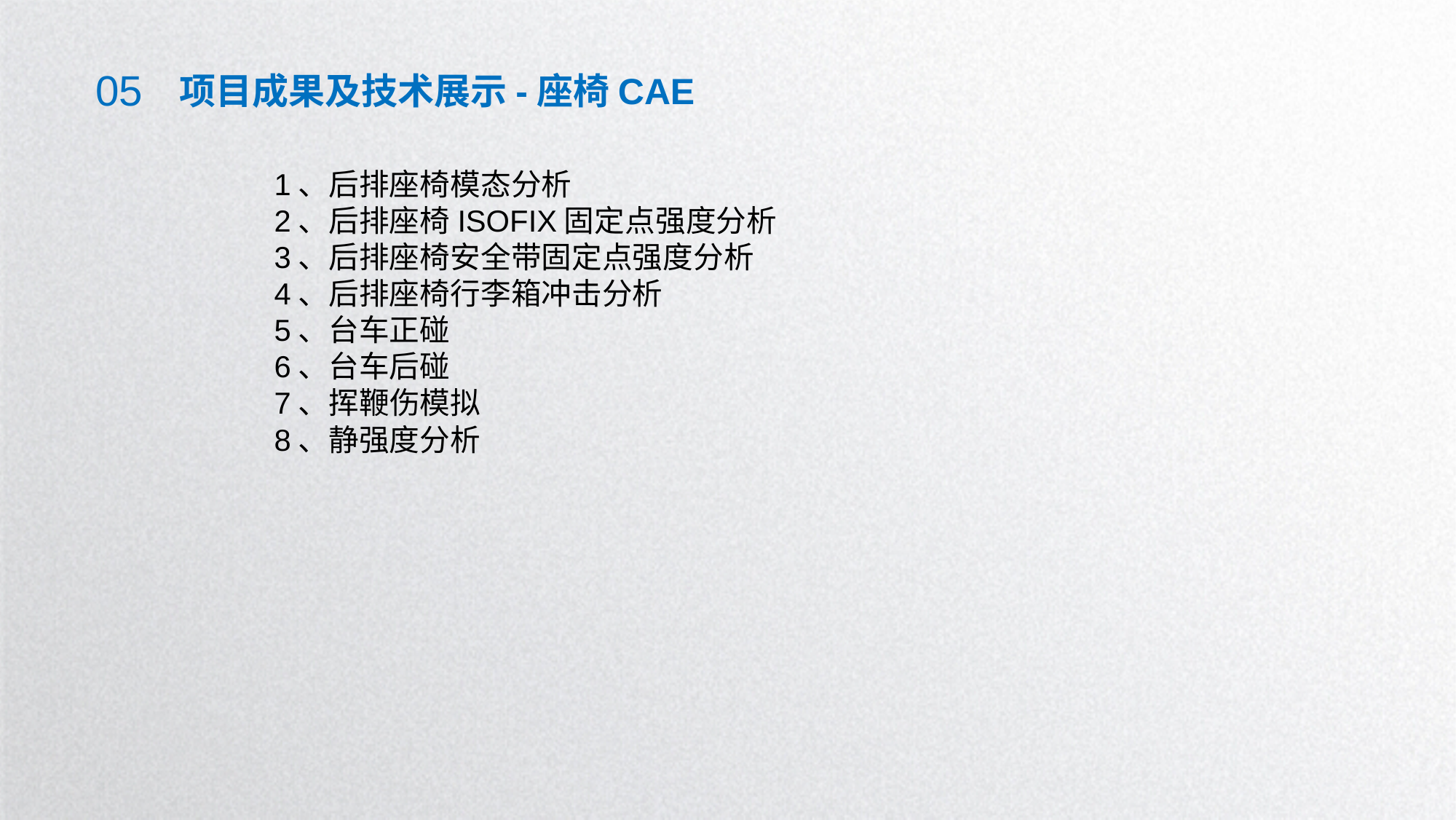

05
项目成果及技术展示-座椅CAE
1、后排座椅模态分析
2、后排座椅ISOFIX固定点强度分析
3、后排座椅安全带固定点强度分析
4、后排座椅行李箱冲击分析
5、台车正碰
6、台车后碰
7、挥鞭伤模拟
8、静强度分析